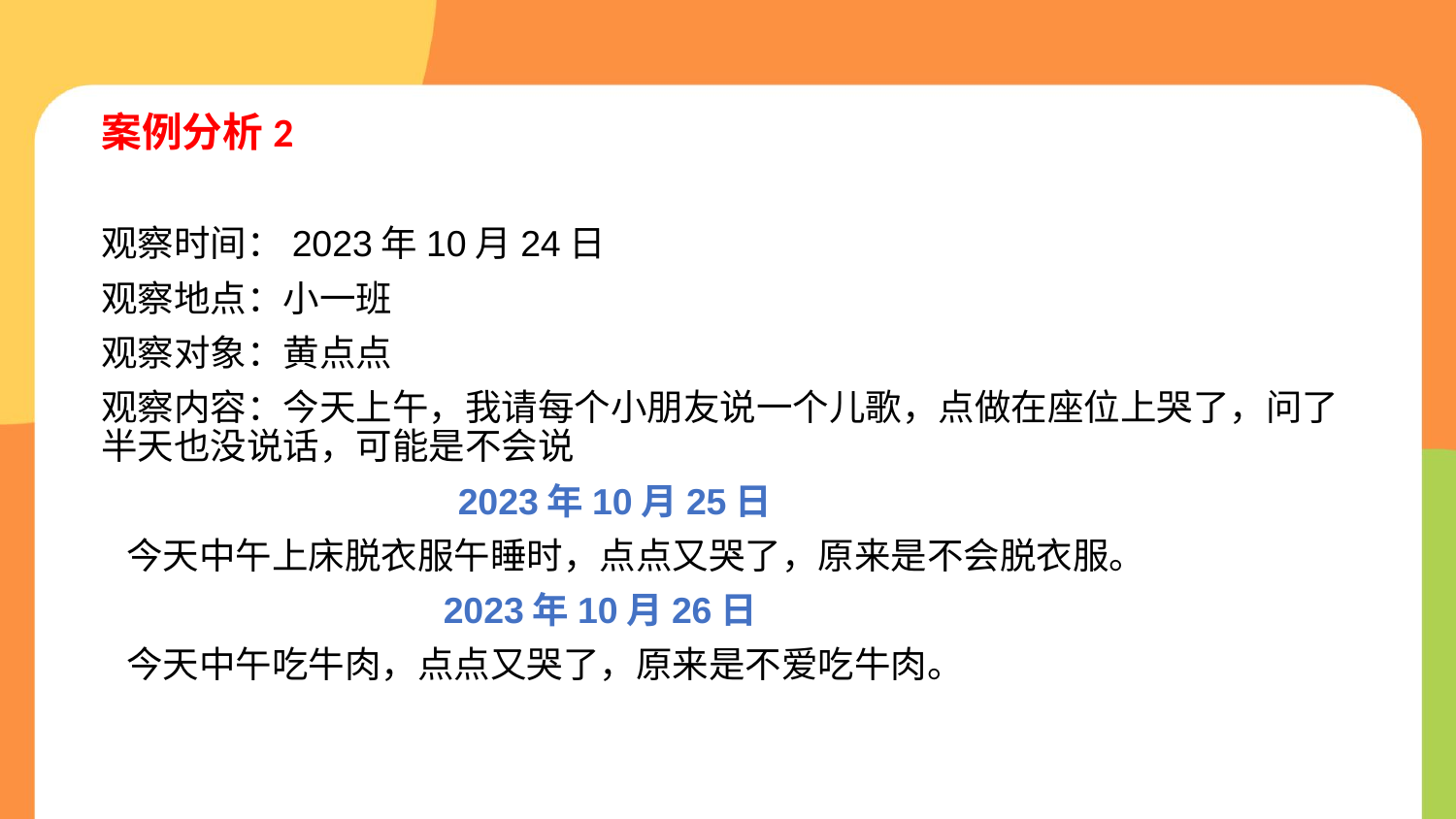

案例分析2

观察时间：2023年10月24日
观察地点：小一班
观察对象：黄点点
观察内容：今天上午，我请每个小朋友说一个儿歌，点做在座位上哭了，问了半天也没说话，可能是不会说
                                   2023年10月25日
  今天中午上床脱衣服午睡时，点点又哭了，原来是不会脱衣服。
                                         2023年10月26日
  今天中午吃牛肉，点点又哭了，原来是不爱吃牛肉。